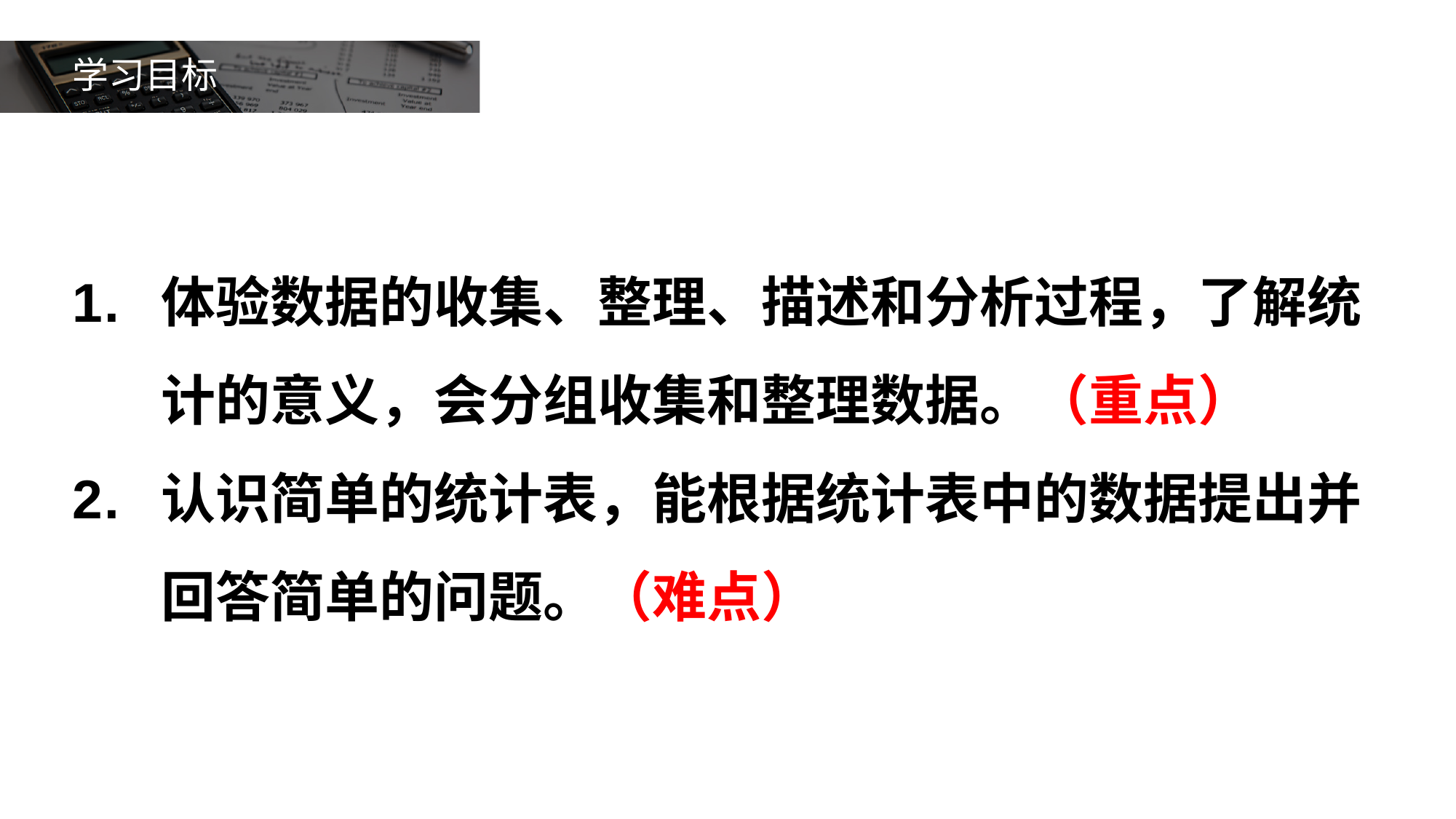

学习目标
体验数据的收集、整理、描述和分析过程，了解统计的意义，会分组收集和整理数据。（重点）
认识简单的统计表，能根据统计表中的数据提出并回答简单的问题。（难点）